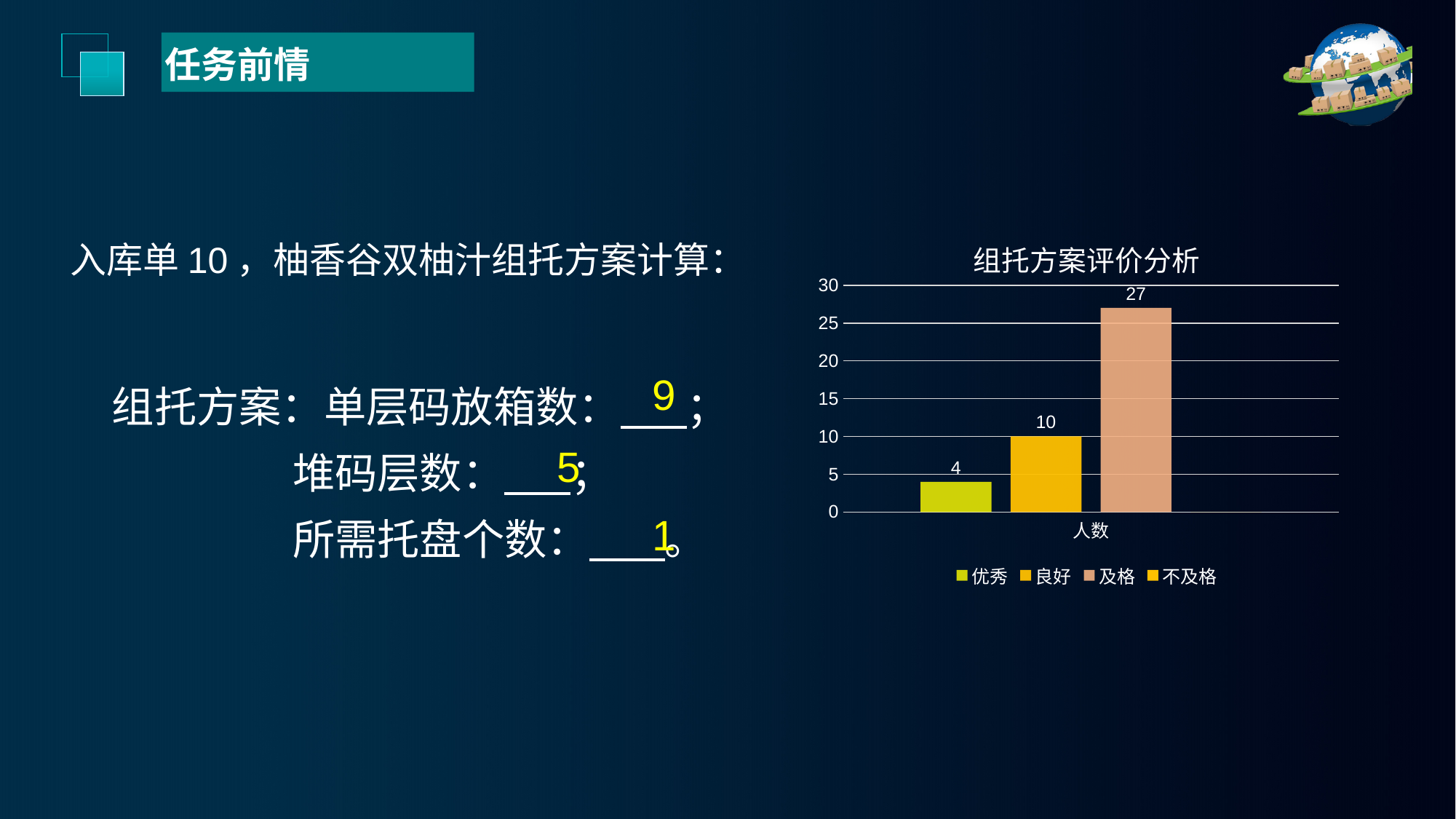

任务前情

### Chart: 组托方案评价分析

| Category | 优秀 | 良好 | 及格 | 不及格 |
|---|---|---|---|---|
| 人数 | 4.0 | 10.0 | 27.0 | 0.0 |
入库单10，柚香谷双柚汁组托方案计算：
组托方案：单层码放箱数：       ；
                  堆码层数：       ；
                  所需托盘个数：        。
9
5
1